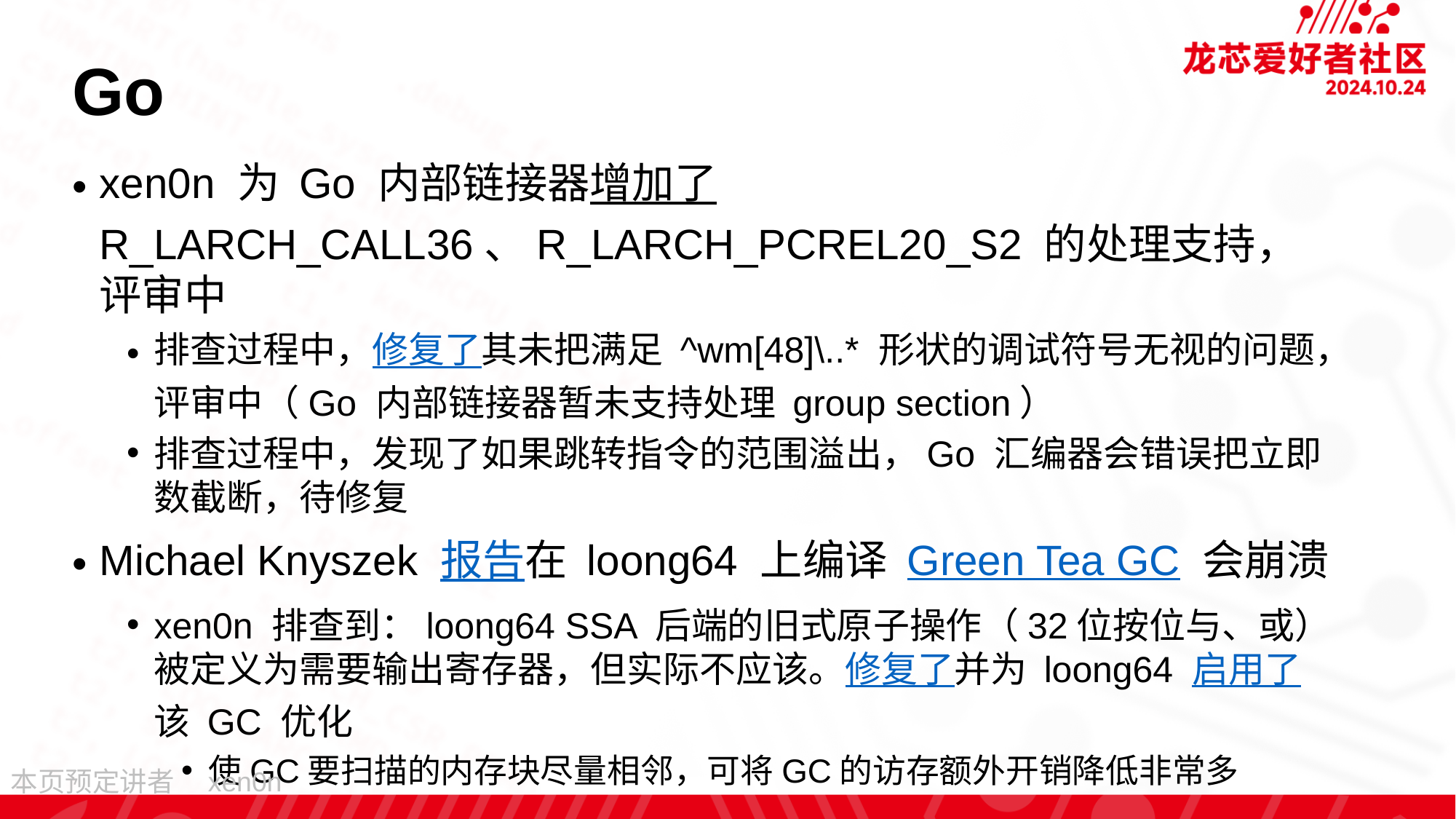

# Go
xen0n 为 Go 内部链接器增加了 R_LARCH_CALL36、R_LARCH_PCREL20_S2 的处理支持，评审中
排查过程中，修复了其未把满足 ^wm[48]\..* 形状的调试符号无视的问题，评审中（Go 内部链接器暂未支持处理 group section）
排查过程中，发现了如果跳转指令的范围溢出，Go 汇编器会错误把立即数截断，待修复
Michael Knyszek 报告在 loong64 上编译 Green Tea GC 会崩溃
xen0n 排查到：loong64 SSA 后端的旧式原子操作（32位按位与、或）被定义为需要输出寄存器，但实际不应该。修复了并为 loong64 启用了该 GC 优化
使GC要扫描的内存块尽量相邻，可将GC的访存额外开销降低非常多
xen0n